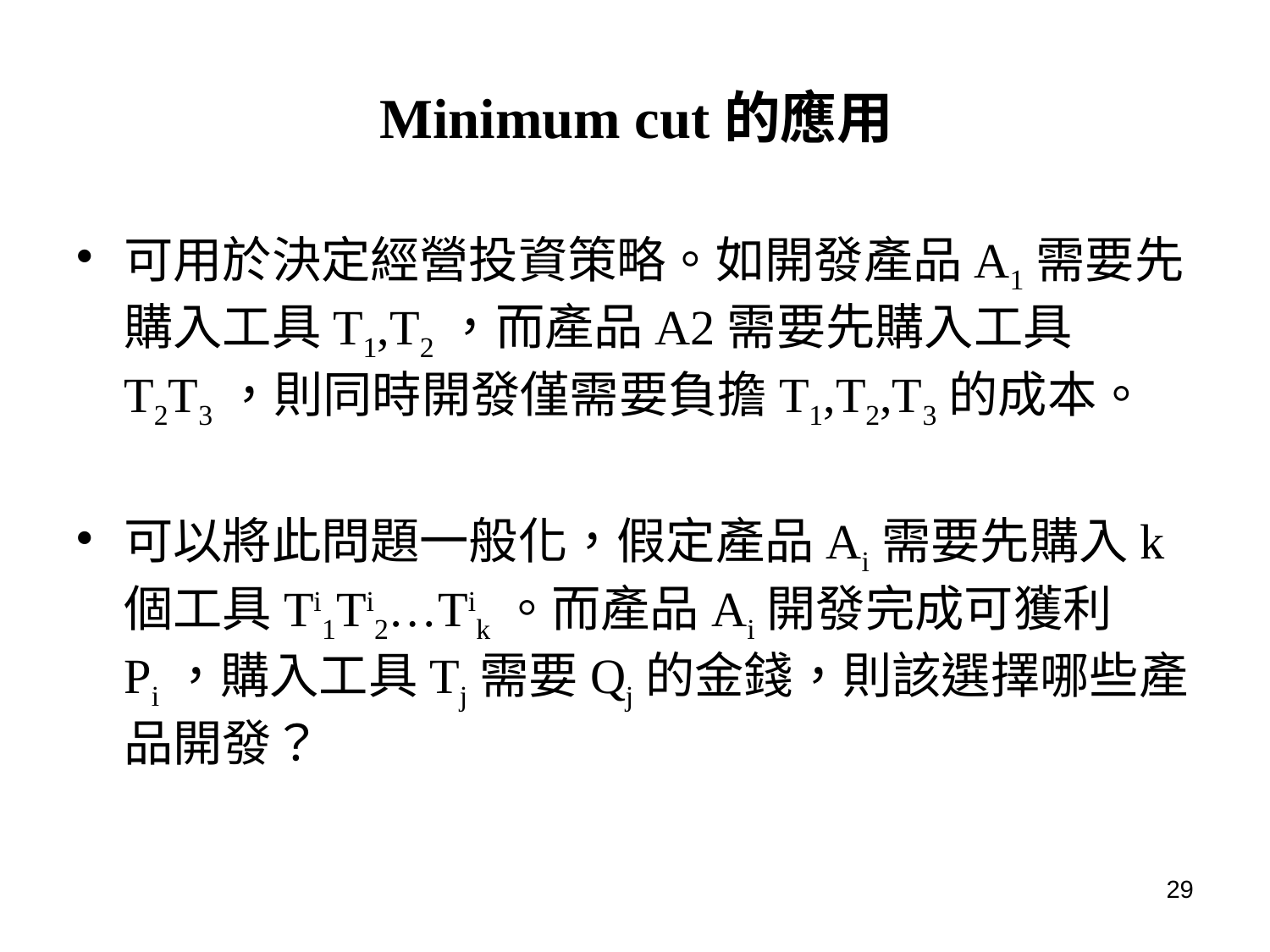

# Minimum cut的應用
可用於決定經營投資策略。如開發產品A1需要先購入工具T1,T2，而產品A2需要先購入工具T2T3，則同時開發僅需要負擔T1,T2,T3的成本。

可以將此問題一般化，假定產品Ai需要先購入k個工具Ti1Ti2…Tik。而產品Ai開發完成可獲利Pi，購入工具Tj需要Qj的金錢，則該選擇哪些產品開發？
29